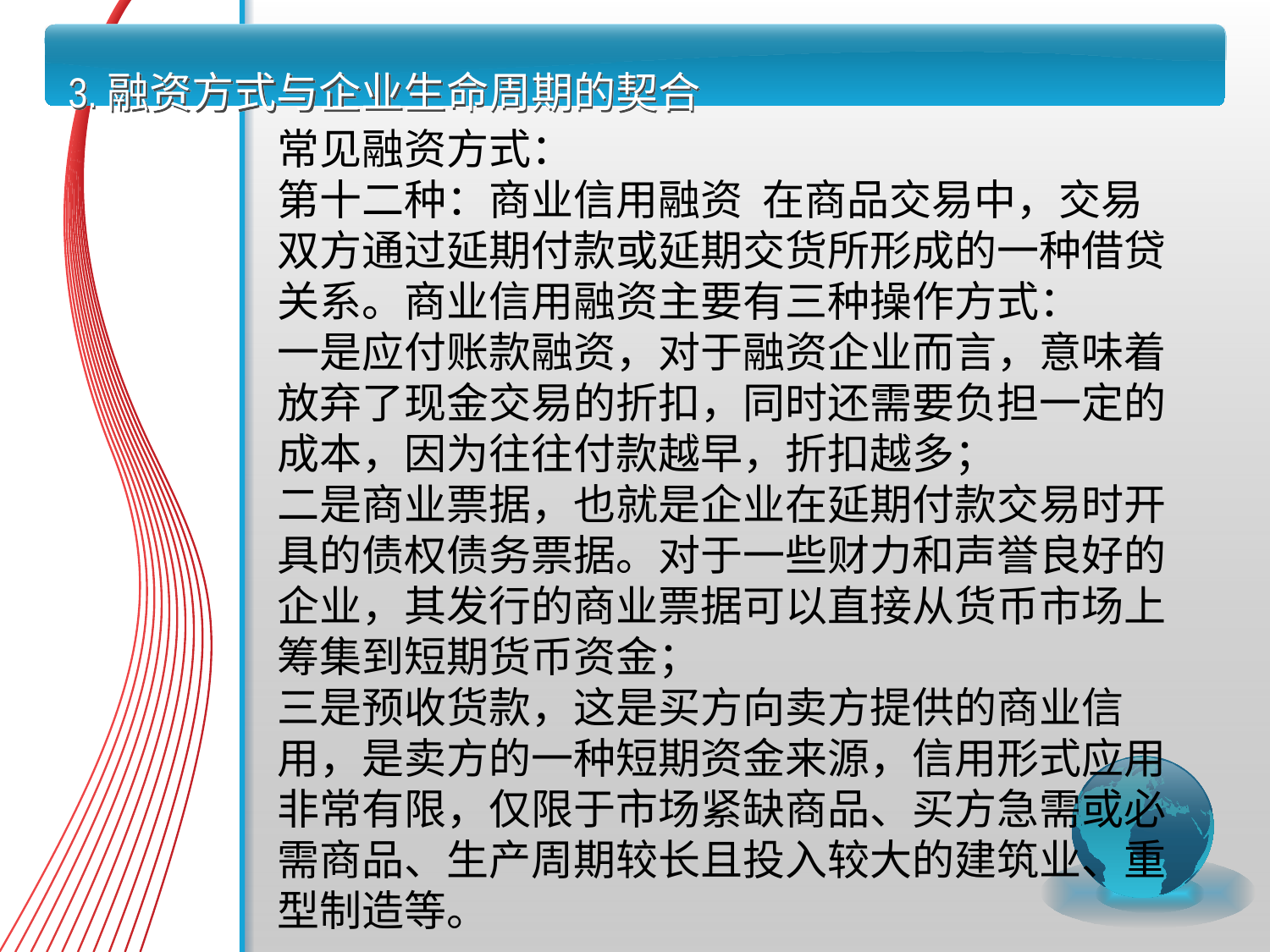

# 3.融资方式与企业生命周期的契合
常见融资方式：
第十二种：商业信用融资  在商品交易中，交易双方通过延期付款或延期交货所形成的一种借贷关系。商业信用融资主要有三种操作方式：
一是应付账款融资，对于融资企业而言，意味着放弃了现金交易的折扣，同时还需要负担一定的成本，因为往往付款越早，折扣越多；
二是商业票据，也就是企业在延期付款交易时开具的债权债务票据。对于一些财力和声誉良好的企业，其发行的商业票据可以直接从货币市场上筹集到短期货币资金；
三是预收货款，这是买方向卖方提供的商业信用，是卖方的一种短期资金来源，信用形式应用非常有限，仅限于市场紧缺商品、买方急需或必需商品、生产周期较长且投入较大的建筑业、重型制造等。